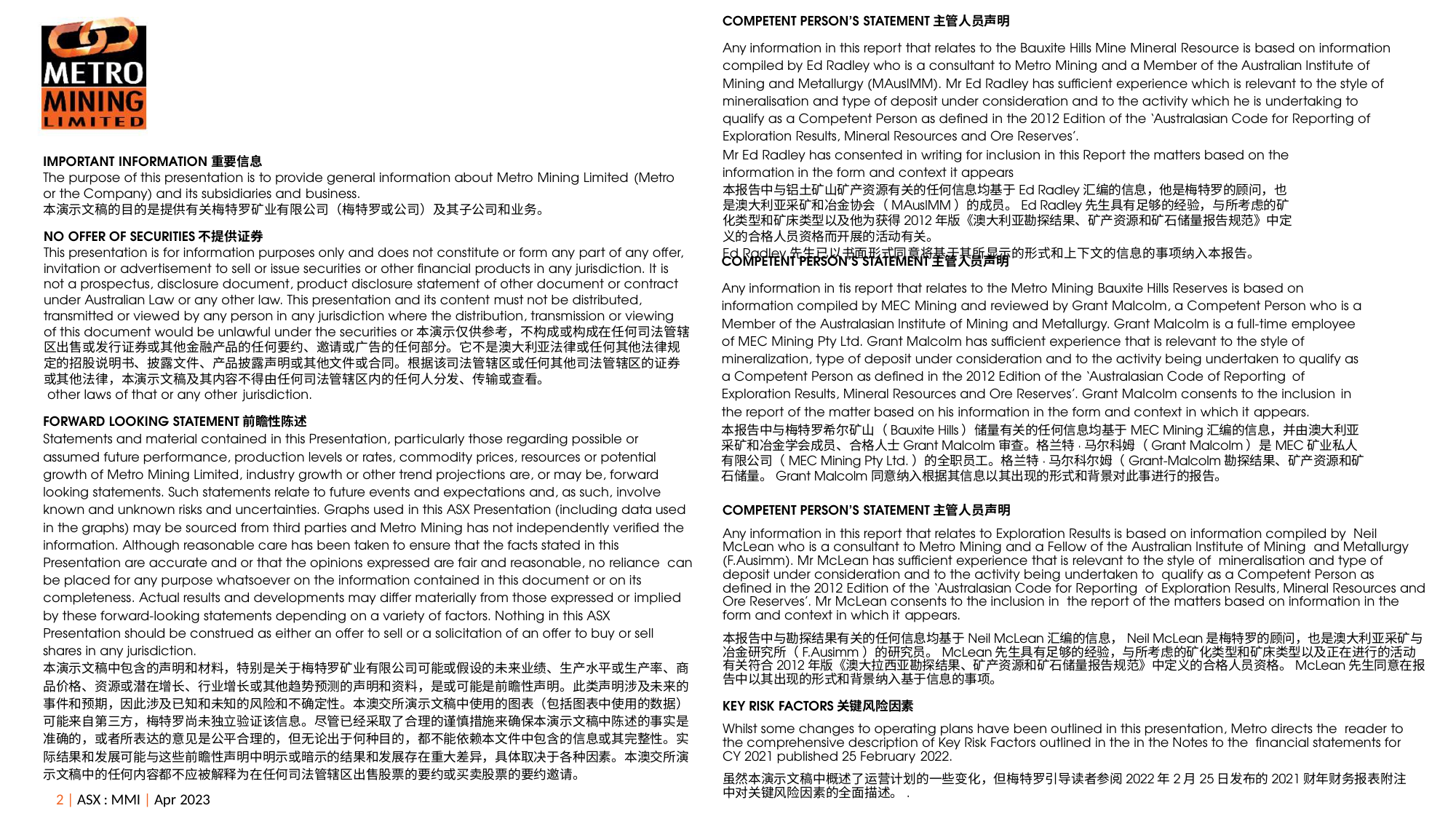

COMPETENT PERSON’S STATEMENT主管人员声明
Any information in this report that relates to the Bauxite Hills Mine Mineral Resource is based on information  compiled by Ed Radley who is a consultant to Metro Mining and a Member of the Australian Institute of  Mining and Metallurgy (MAusIMM). Mr Ed Radley has sufficient experience which is relevant to the style of  mineralisation and type of deposit under consideration and to the activity which he is undertaking to  qualify as a Competent Person as defined in the 2012 Edition of the ‘Australasian Code for Reporting of  Exploration Results, Mineral Resources and Ore Reserves’.
Mr Ed Radley has consented in writing for inclusion in this Report the matters based on the  information in the form and context it appears
本报告中与铝土矿山矿产资源有关的任何信息均基于Ed Radley汇编的信息，他是梅特罗的顾问，也是澳大利亚采矿和冶金协会（MAusIMM）的成员。Ed Radley先生具有足够的经验，与所考虑的矿化类型和矿床类型以及他为获得2012年版《澳大利亚勘探结果、矿产资源和矿石储量报告规范》中定义的合格人员资格而开展的活动有关。
Ed Radley先生已以书面形式同意将基于其所显示的形式和上下文的信息的事项纳入本报告。

IMPORTANT INFORMATION重要信息
The purpose of this presentation is to provide general information about Metro Mining Limited (Metro
or the Company) and its subsidiaries and business.
本演示文稿的目的是提供有关梅特罗矿业有限公司（梅特罗或公司）及其子公司和业务。
NO OFFER OF SECURITIES不提供证券
This presentation is for information purposes only and does not constitute or form any part of any offer,  invitation or advertisement to sell or issue securities or other financial products in any jurisdiction. It is  not a prospectus, disclosure document, product disclosure statement of other document or contract  under Australian Law or any other law. This presentation and its content must not be distributed,  transmitted or viewed by any person in any jurisdiction where the distribution, transmission or viewing  of this document would be unlawful under the securities or本演示仅供参考，不构成或构成在任何司法管辖区出售或发行证券或其他金融产品的任何要约、邀请或广告的任何部分。它不是澳大利亚法律或任何其他法律规定的招股说明书、披露文件、产品披露声明或其他文件或合同。根据该司法管辖区或任何其他司法管辖区的证券或其他法律，本演示文稿及其内容不得由任何司法管辖区内的任何人分发、传输或查看。
 other laws of that or any other jurisdiction.

COMPETENT PERSON’S STATEMENT主管人员声明
Any information in tis report that relates to the Metro Mining Bauxite Hills Reserves is based on  information compiled by MEC Mining and reviewed by Grant Malcolm, a Competent Person who is a  Member of the Australasian Institute of Mining and Metallurgy. Grant Malcolm is a full-time employee  of MEC Mining Pty Ltd. Grant Malcolm has sufficient experience that is relevant to the style of  mineralization, type of deposit under consideration and to the activity being undertaken to qualify as  a Competent Person as defined in the 2012 Edition of the ‘Australasian Code of Reporting of
Exploration Results, Mineral Resources and Ore Reserves’. Grant Malcolm consents to the inclusion in
the report of the matter based on his information in the form and context in which it appears.
本报告中与梅特罗希尔矿山（Bauxite Hills）储量有关的任何信息均基于MEC Mining汇编的信息，并由澳大利亚采矿和冶金学会成员、合格人士Grant Malcolm审查。格兰特·马尔科姆（Grant Malcolm）是MEC矿业私人有限公司（MEC Mining Pty Ltd.）的全职员工。格兰特·马尔科尔姆（Grant-Malcolm勘探结果、矿产资源和矿石储量。Grant Malcolm同意纳入根据其信息以其出现的形式和背景对此事进行的报告。
FORWARD LOOKING STATEMENT前瞻性陈述
Statements and material contained in this Presentation, particularly those regarding possible or  assumed future performance, production levels or rates, commodity prices, resources or potential  growth of Metro Mining Limited, industry growth or other trend projections are, or may be, forward  looking statements. Such statements relate to future events and expectations and, as such, involve  known and unknown risks and uncertainties. Graphs used in this ASX Presentation (including data used  in the graphs) may be sourced from third parties and Metro Mining has not independently verified the  information. Although reasonable care has been taken to ensure that the facts stated in this  Presentation are accurate and or that the opinions expressed are fair and reasonable, no reliance  can be placed for any purpose whatsoever on the information contained in this document or on its  completeness. Actual results and developments may differ materially from those expressed or implied  by these forward-looking statements depending on a variety of factors. Nothing in this ASX  Presentation should be construed as either an offer to sell or a solicitation of an offer to buy or sell  shares in any jurisdiction.
本演示文稿中包含的声明和材料，特别是关于梅特罗矿业有限公司可能或假设的未来业绩、生产水平或生产率、商品价格、资源或潜在增长、行业增长或其他趋势预测的声明和资料，是或可能是前瞻性声明。此类声明涉及未来的事件和预期，因此涉及已知和未知的风险和不确定性。本澳交所演示文稿中使用的图表（包括图表中使用的数据）可能来自第三方，梅特罗尚未独立验证该信息。尽管已经采取了合理的谨慎措施来确保本演示文稿中陈述的事实是准确的，或者所表达的意见是公平合理的，但无论出于何种目的，都不能依赖本文件中包含的信息或其完整性。实际结果和发展可能与这些前瞻性声明中明示或暗示的结果和发展存在重大差异，具体取决于各种因素。本澳交所演示文稿中的任何内容都不应被解释为在任何司法管辖区出售股票的要约或买卖股票的要约邀请。
COMPETENT PERSON’S STATEMENT主管人员声明
Any information in this report that relates to Exploration Results is based on information compiled by  Neil McLean who is a consultant to Metro Mining and a Fellow of the Australian Institute of Mining  and Metallurgy (F.Ausimm). Mr McLean has sufficient experience that is relevant to the style of  mineralisation and type of deposit under consideration and to the activity being undertaken to  qualify as a Competent Person as defined in the 2012 Edition of the ‘Australasian Code for Reporting  of Exploration Results, Mineral Resources and Ore Reserves’. Mr McLean consents to the inclusion in  the report of the matters based on information in the form and context in which it appears.
本报告中与勘探结果有关的任何信息均基于Neil McLean汇编的信息，Neil McLean是梅特罗的顾问，也是澳大利亚采矿与冶金研究所（F.Ausimm）的研究员。McLean先生具有足够的经验，与所考虑的矿化类型和矿床类型以及正在进行的活动有关符合2012年版《澳大拉西亚勘探结果、矿产资源和矿石储量报告规范》中定义的合格人员资格。McLean先生同意在报告中以其出现的形式和背景纳入基于信息的事项。
KEY RISK FACTORS关键风险因素
Whilst some changes to operating plans have been outlined in this presentation, Metro directs the  reader to the comprehensive description of Key Risk Factors outlined in the in the Notes to the  financial statements for CY 2021 published 25 February 2022.
虽然本演示文稿中概述了运营计划的一些变化，但梅特罗引导读者参阅2022年2月25日发布的2021财年财务报表附注中对关键风险因素的全面描述。.
2 | ASX : MMI | Apr 2023